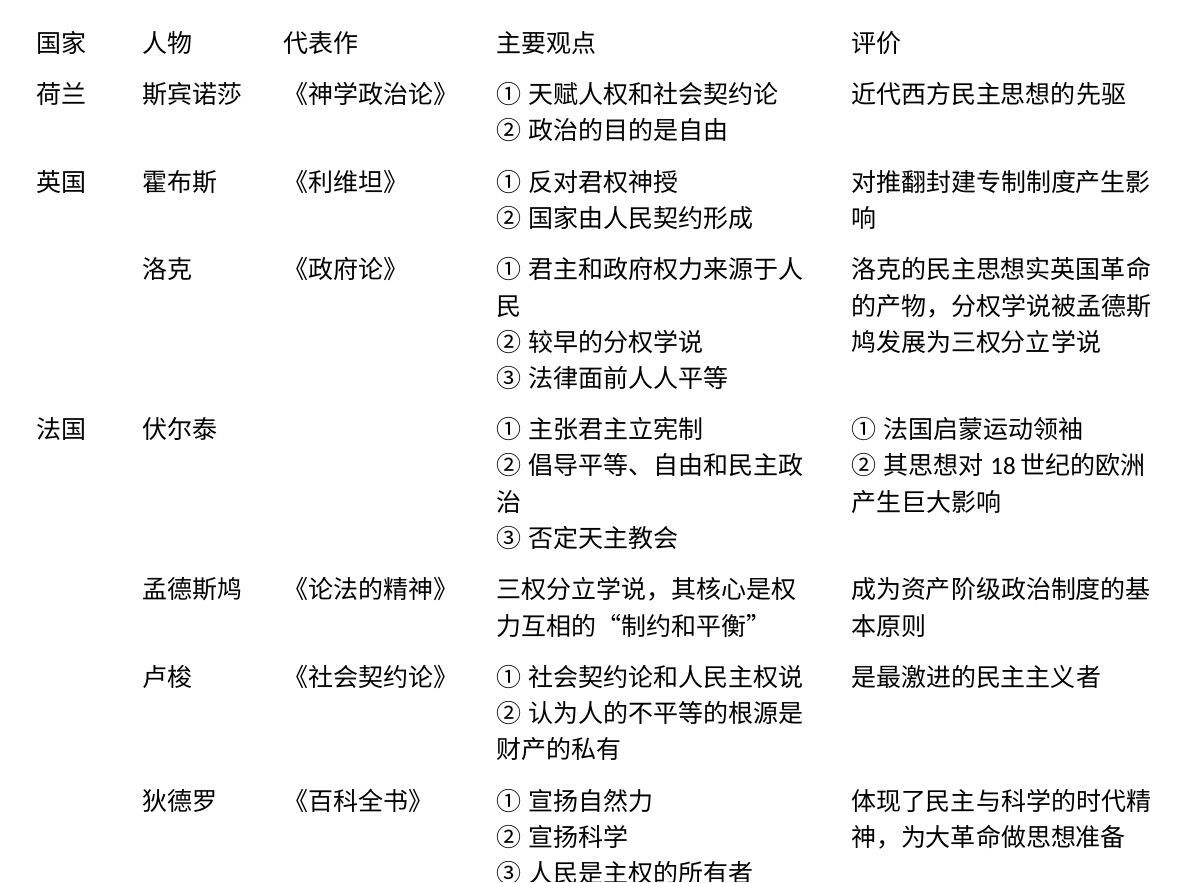

| 国家 | 人物 | 代表作 | 主要观点 | 评价 |
| --- | --- | --- | --- | --- |
| 荷兰 | 斯宾诺莎 | 《神学政治论》 | ①天赋人权和社会契约论 ②政治的目的是自由 | 近代西方民主思想的先驱 |
| 英国 | 霍布斯 | 《利维坦》 | ①反对君权神授 ②国家由人民契约形成 | 对推翻封建专制制度产生影响 |
|  | 洛克 | 《政府论》 | ①君主和政府权力来源于人民 ②较早的分权学说 ③法律面前人人平等 | 洛克的民主思想实英国革命的产物，分权学说被孟德斯鸠发展为三权分立学说 |
| 法国 | 伏尔泰 |  | ①主张君主立宪制 ②倡导平等、自由和民主政治 ③否定天主教会 | ①法国启蒙运动领袖 ②其思想对18世纪的欧洲产生巨大影响 |
|  | 孟德斯鸠 | 《论法的精神》 | 三权分立学说，其核心是权力互相的“制约和平衡” | 成为资产阶级政治制度的基本原则 |
|  | 卢梭 | 《社会契约论》 | ①社会契约论和人民主权说 ②认为人的不平等的根源是财产的私有 | 是最激进的民主主义者 |
|  | 狄德罗 | 《百科全书》 | ①宣扬自然力 ②宣扬科学 ③人民是主权的所有者 | 体现了民主与科学的时代精神，为大革命做思想准备 |
| 德意志 | 康德 | 《纯粹理性批判》 | “思想自由”人不是他人的工具 | 是近代西方哲学史上划时代的哲学家；其理性批判最终确立了人类的主体地位 |